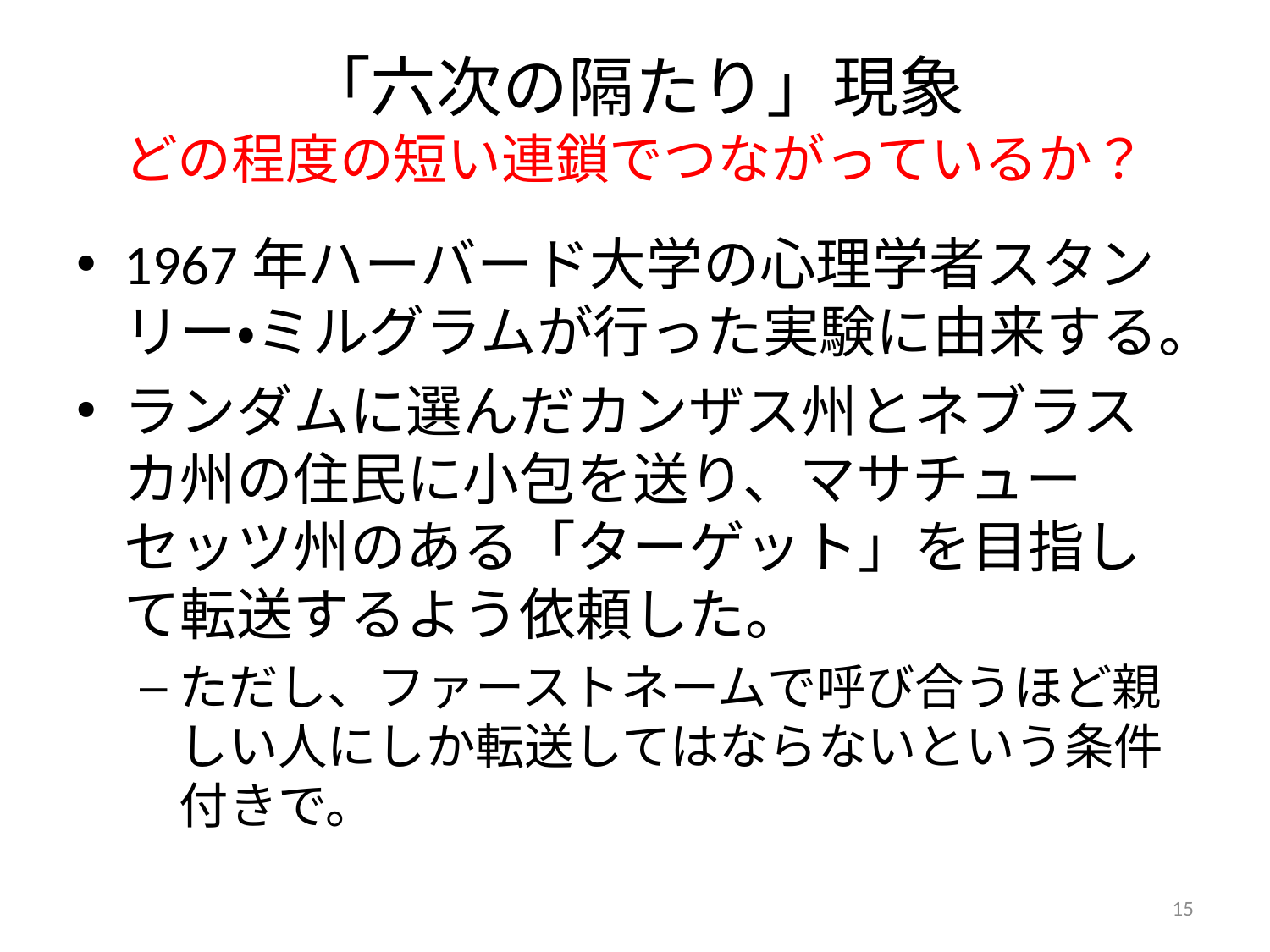

# 「六次の隔たり」現象 どの程度の短い連鎖でつながっているか？
1967年ハーバード大学の心理学者スタンリー・ミルグラムが行った実験に由来する。
ランダムに選んだカンザス州とネブラスカ州の住民に小包を送り、マサチューセッツ州のある「ターゲット」を目指して転送するよう依頼した。
ただし、ファーストネームで呼び合うほど親しい人にしか転送してはならないという条件付きで。
15